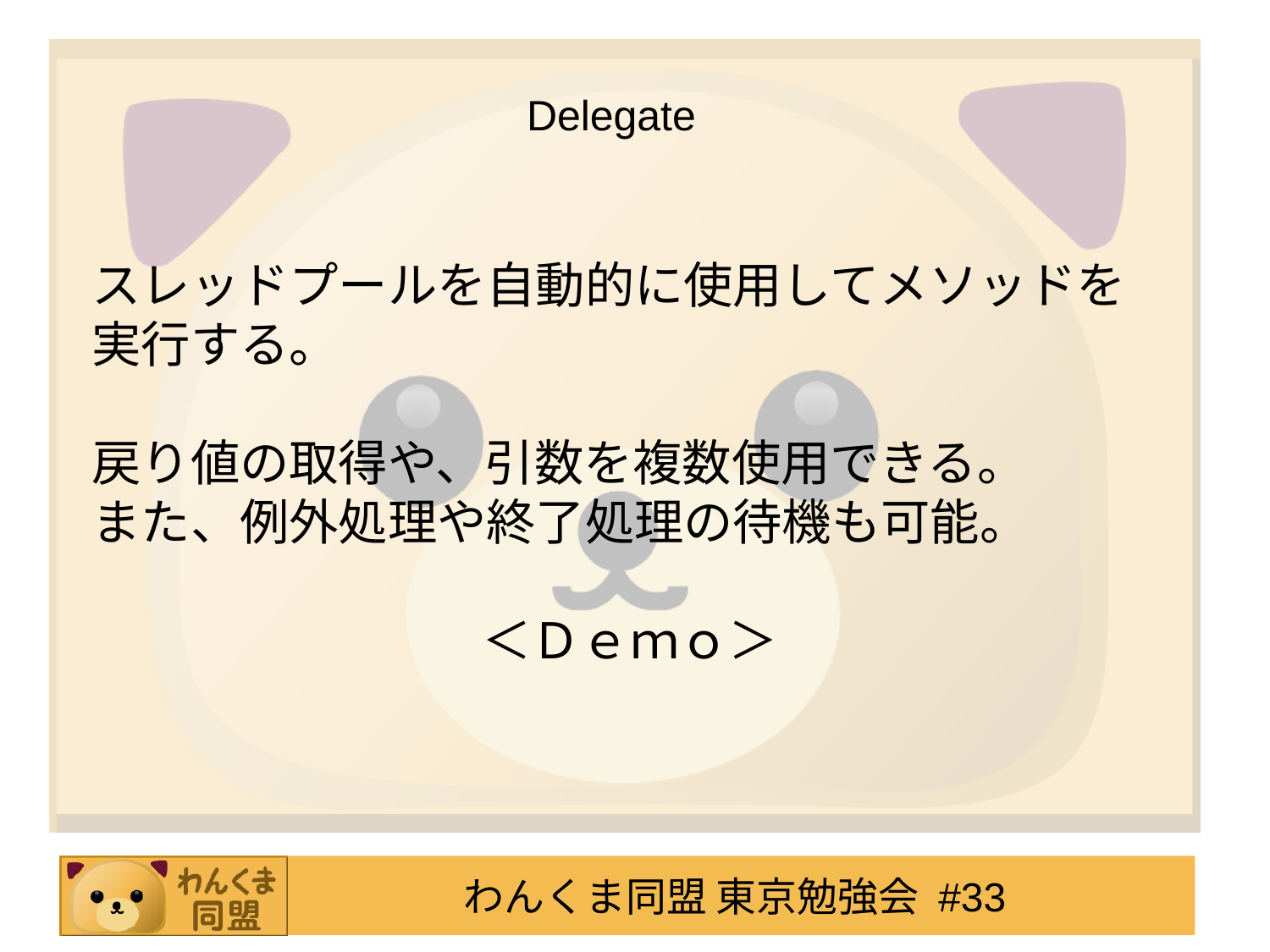

# Delegate
スレッドプールを自動的に使用してメソッドを実行する。

戻り値の取得や、引数を複数使用できる。
また、例外処理や終了処理の待機も可能。

＜Ｄｅｍｏ＞